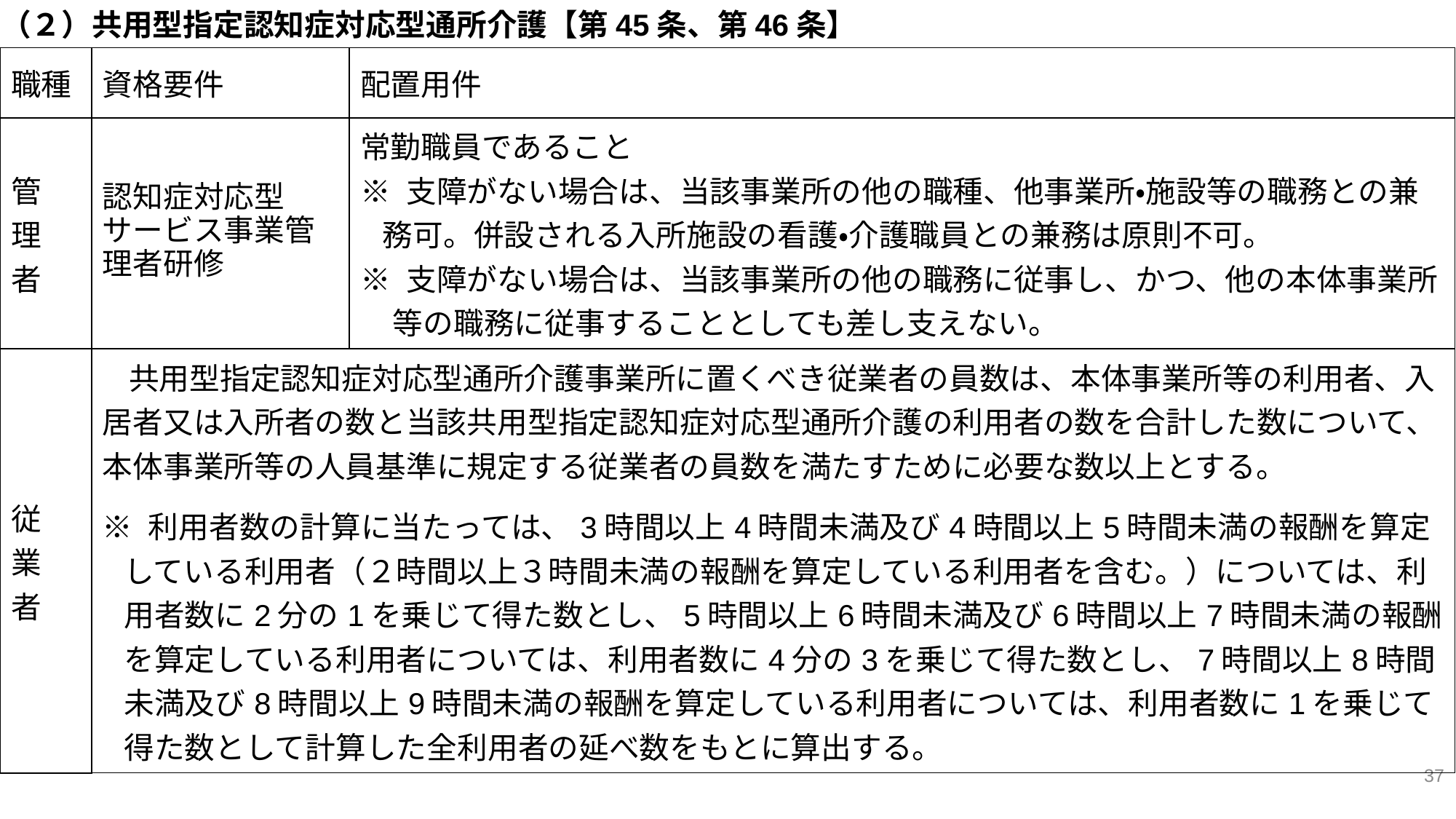

（２）共用型指定認知症対応型通所介護【第45条、第46条】
| 職種 | 資格要件 | 配置用件 |
| --- | --- | --- |
| 管 理 者 | 認知症対応型サービス事業管理者研修 | 常勤職員であること ※ 支障がない場合は、当該事業所の他の職種、他事業所・施設等の職務との兼務可。併設される入所施設の看護・介護職員との兼務は原則不可。 ※ 支障がない場合は、当該事業所の他の職務に従事し、かつ、他の本体事業所等の職務に従事することとしても差し支えない。 |
| 従 業 者 | 共用型指定認知症対応型通所介護事業所に置くべき従業者の員数は、本体事業所等の利用者、入居者又は入所者の数と当該共用型指定認知症対応型通所介護の利用者の数を合計した数について、本体事業所等の人員基準に規定する従業者の員数を満たすために必要な数以上とする。 ※ 利用者数の計算に当たっては、3時間以上4時間未満及び4時間以上5時間未満の報酬を算定している利用者（２時間以上３時間未満の報酬を算定している利用者を含む。）については、利用者数に2分の1を乗じて得た数とし、5時間以上6時間未満及び6時間以上7時間未満の報酬を算定している利用者については、利用者数に4分の3を乗じて得た数とし、7時間以上8時間未満及び8時間以上9時間未満の報酬を算定している利用者については、利用者数に1を乗じて得た数として計算した全利用者の延べ数をもとに算出する。 |  |
37